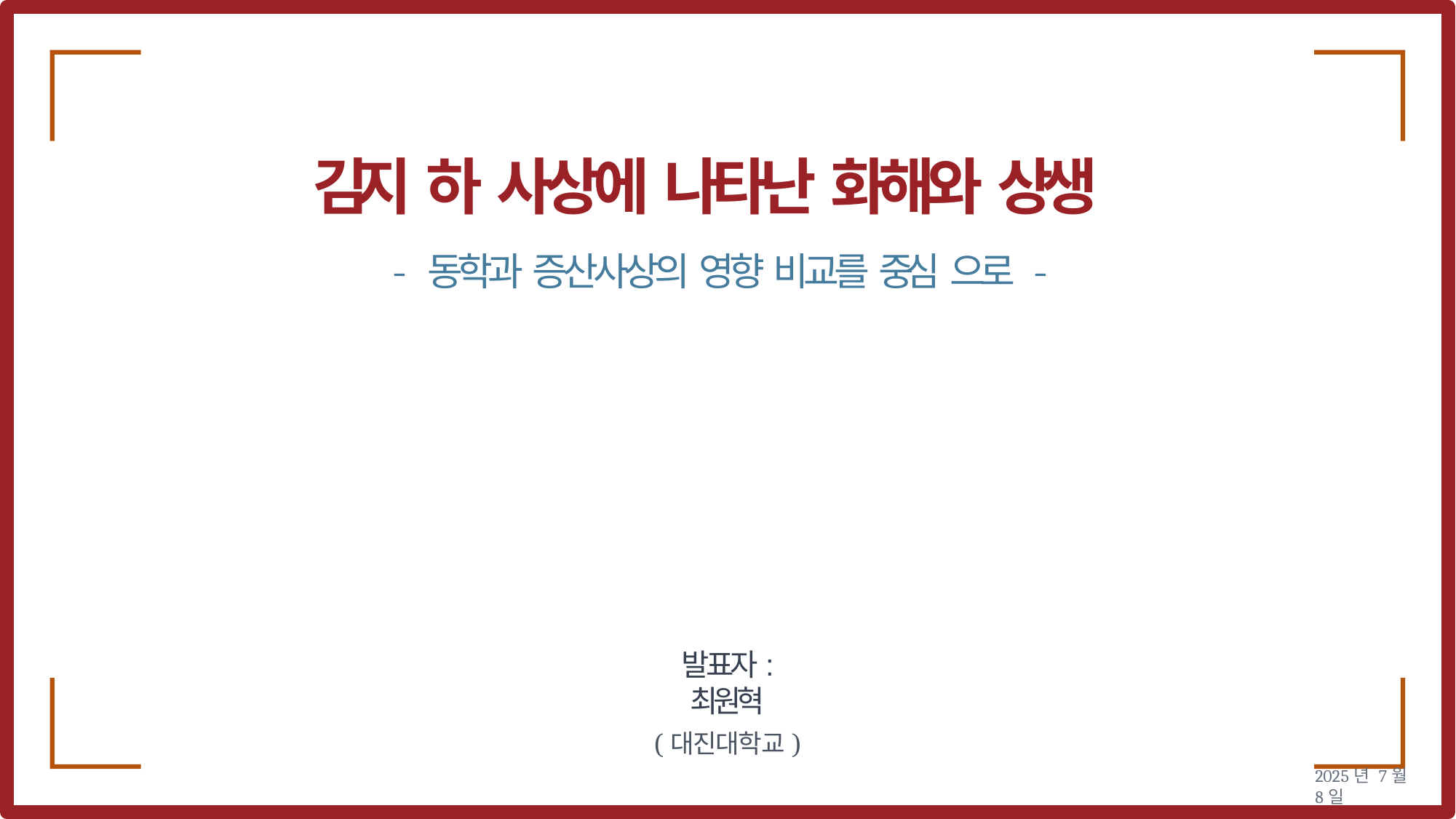

# 김지 하 사상에 나타난 화해와 상생
- 동학과 증산사상의 영향 비교를 중심 으로 -
발표자: 최원혁
(대진대학교)
2025년 7월 8일